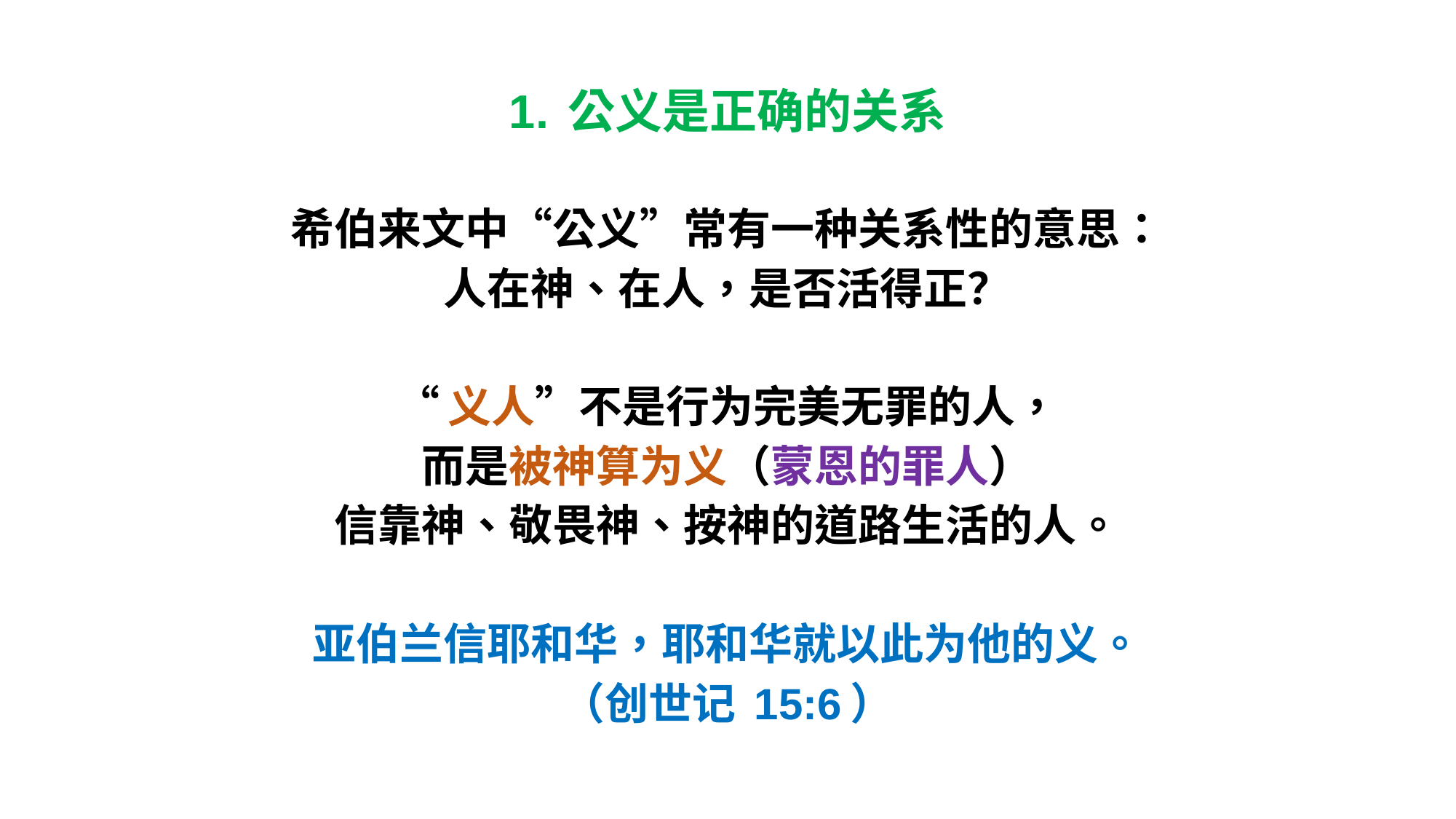

# 1. 公义是正确的关系
希伯来文中“公义”常有一种关系性的意思：
人在神、在人，是否活得正？

“义人”不是行为完美无罪的人，
而是被神算为义（蒙恩的罪人）
信靠神、敬畏神、按神的道路生活的人。

亚伯兰信耶和华，耶和华就以此为他的义。
（创世记 15:6）